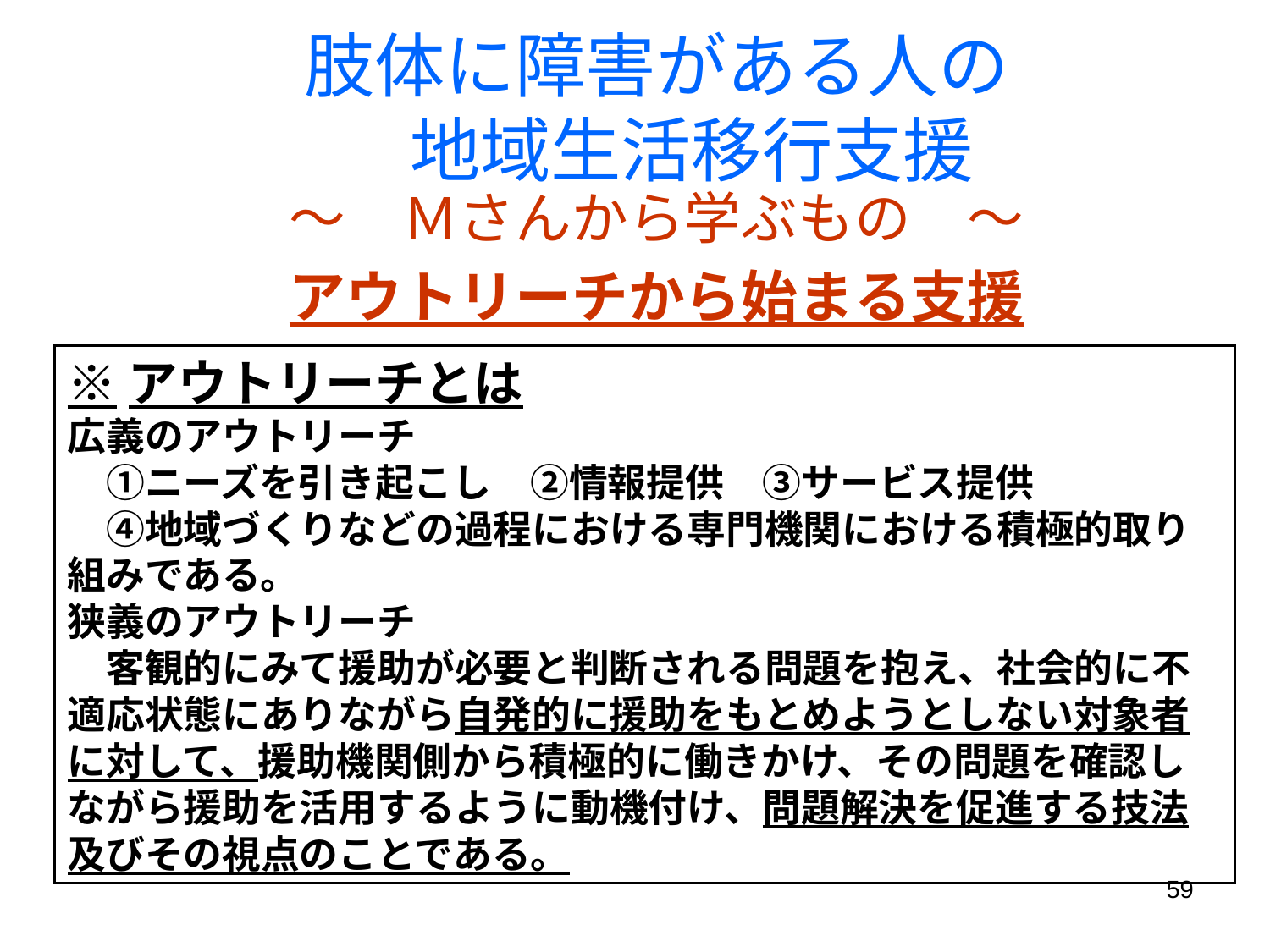

# 肢体に障害がある人の 　地域生活移行支援
～　Ｍさんから学ぶもの　～
アウトリーチから始まる支援
※アウトリーチとは
広義のアウトリーチ
　①ニーズを引き起こし　②情報提供　③サービス提供
　④地域づくりなどの過程における専門機関における積極的取り組みである。
狭義のアウトリーチ
　客観的にみて援助が必要と判断される問題を抱え、社会的に不適応状態にありながら自発的に援助をもとめようとしない対象者に対して、援助機関側から積極的に働きかけ、その問題を確認しながら援助を活用するように動機付け、問題解決を促進する技法及びその視点のことである。
59